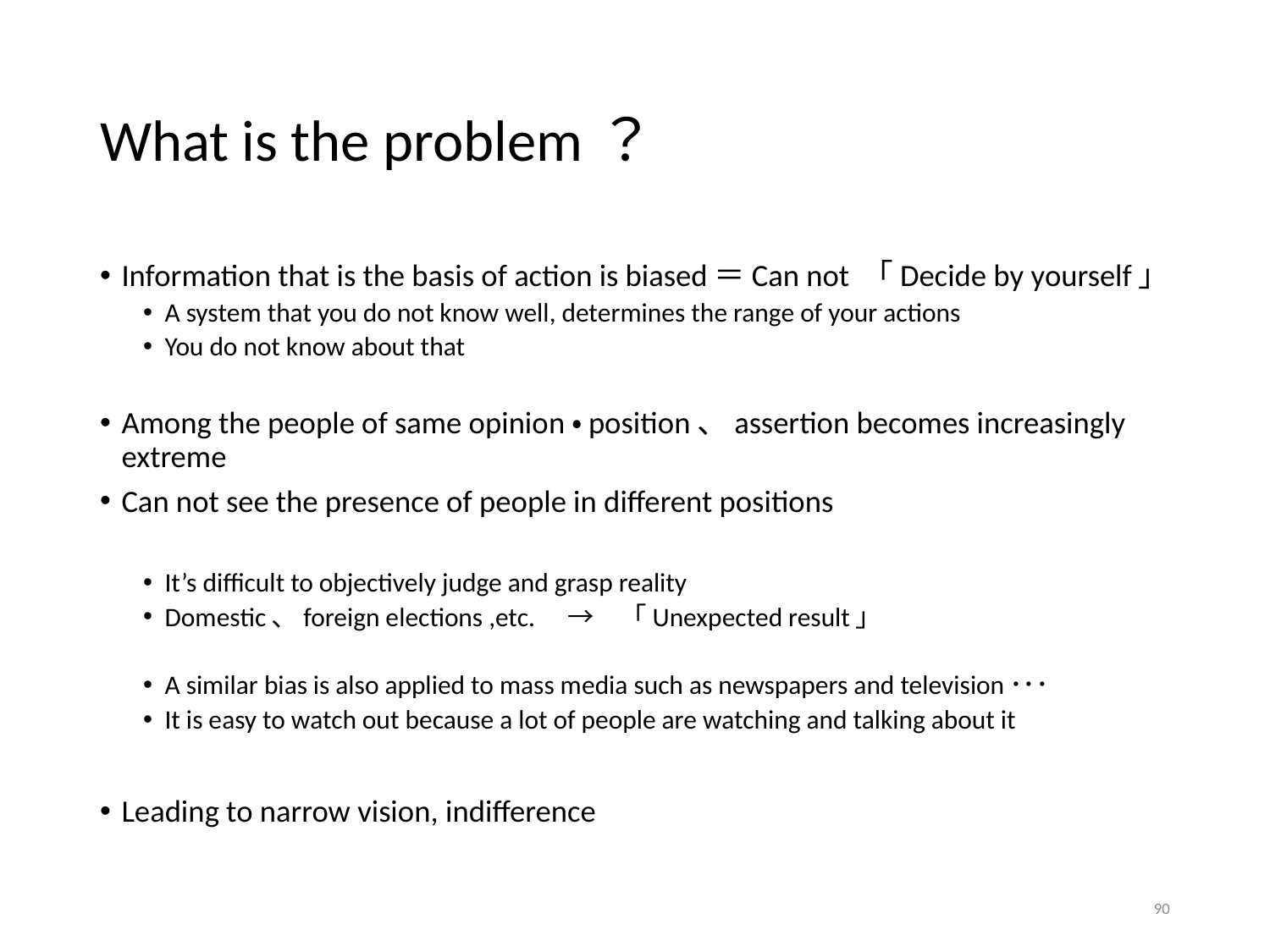

# What is the problem？
Information that is the basis of action is biased＝Can not 「Decide by yourself」
A system that you do not know well, determines the range of your actions
You do not know about that

Among the people of same opinion・position、assertion becomes increasingly extreme
Can not see the presence of people in different positions

It’s difficult to objectively judge and grasp reality
Domestic、foreign elections ,etc.　→　「Unexpected result」

A similar bias is also applied to mass media such as newspapers and television･･･
It is easy to watch out because a lot of people are watching and talking about it

Leading to narrow vision, indifference

90